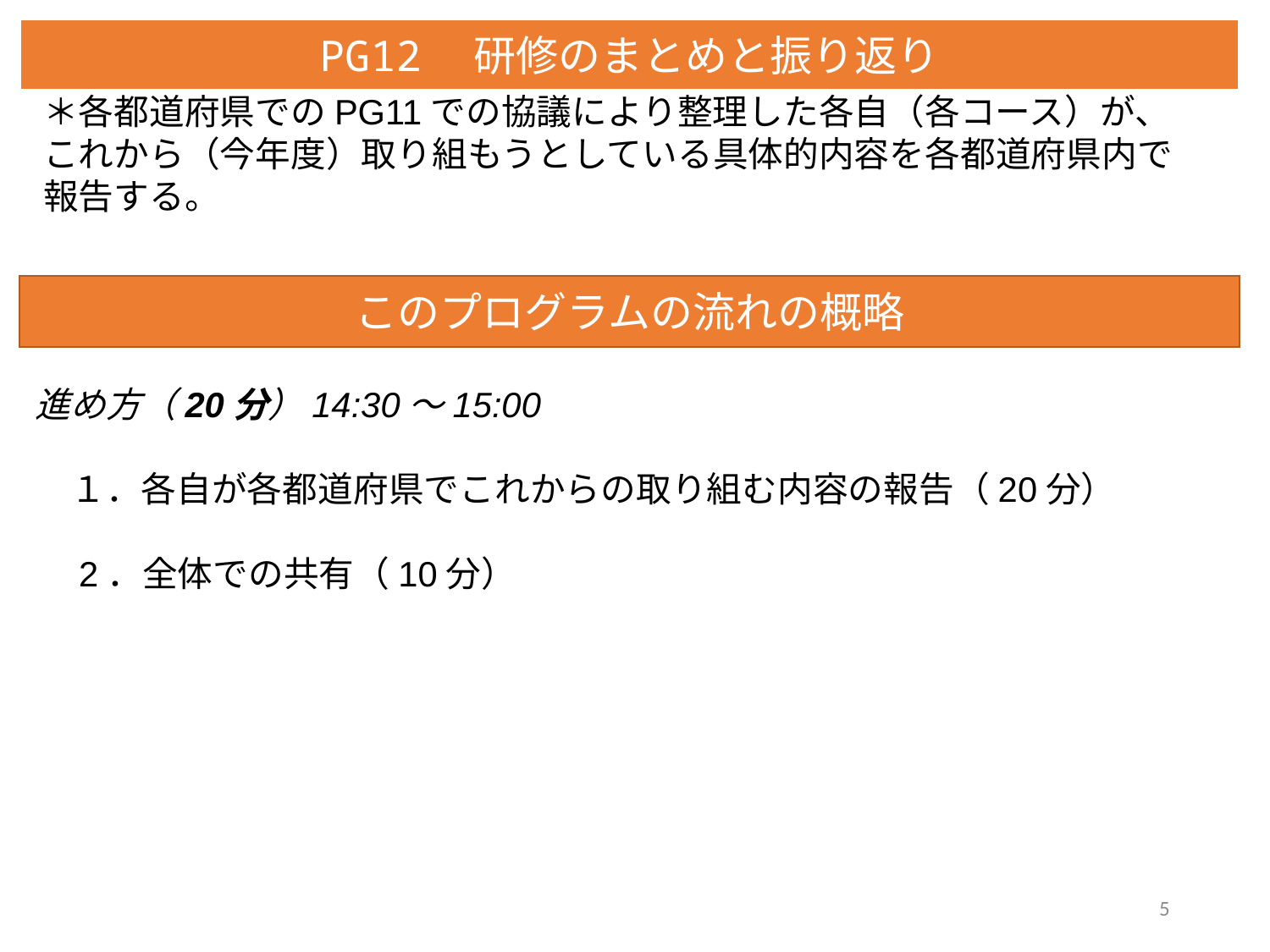

PG12　研修のまとめと振り返り
＊各都道府県でのPG11での協議により整理した各自（各コース）が、
これから（今年度）取り組もうとしている具体的内容を各都道府県内で
報告する。

このプログラムの流れの概略
進め方（20分）14:30～15:00

　１．各自が各都道府県でこれからの取り組む内容の報告（20分）

　2．全体での共有（10分）

5